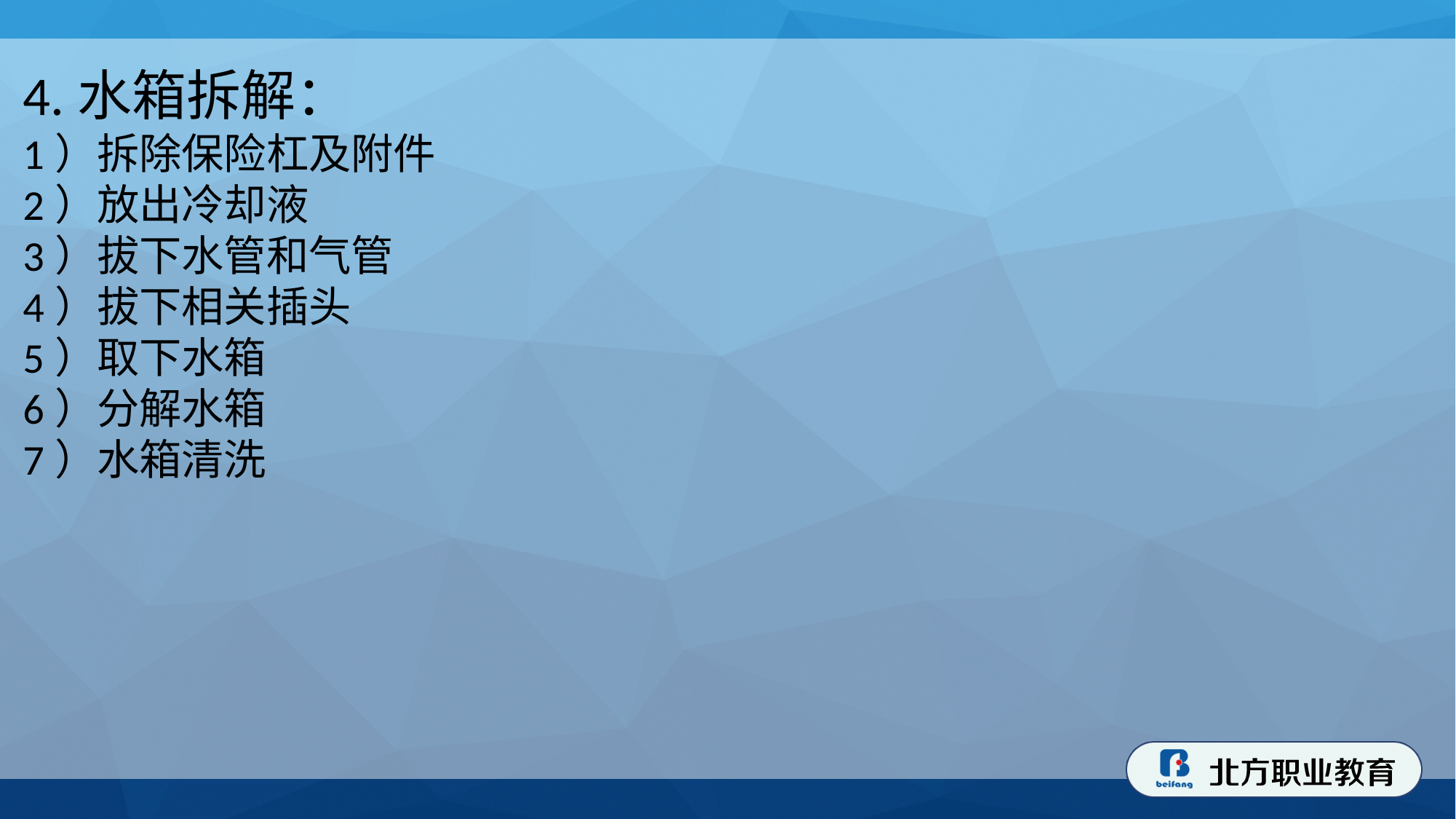

4.水箱拆解：
1）拆除保险杠及附件
2）放出冷却液
3）拔下水管和气管
4）拔下相关插头
5）取下水箱
6）分解水箱
7）水箱清洗